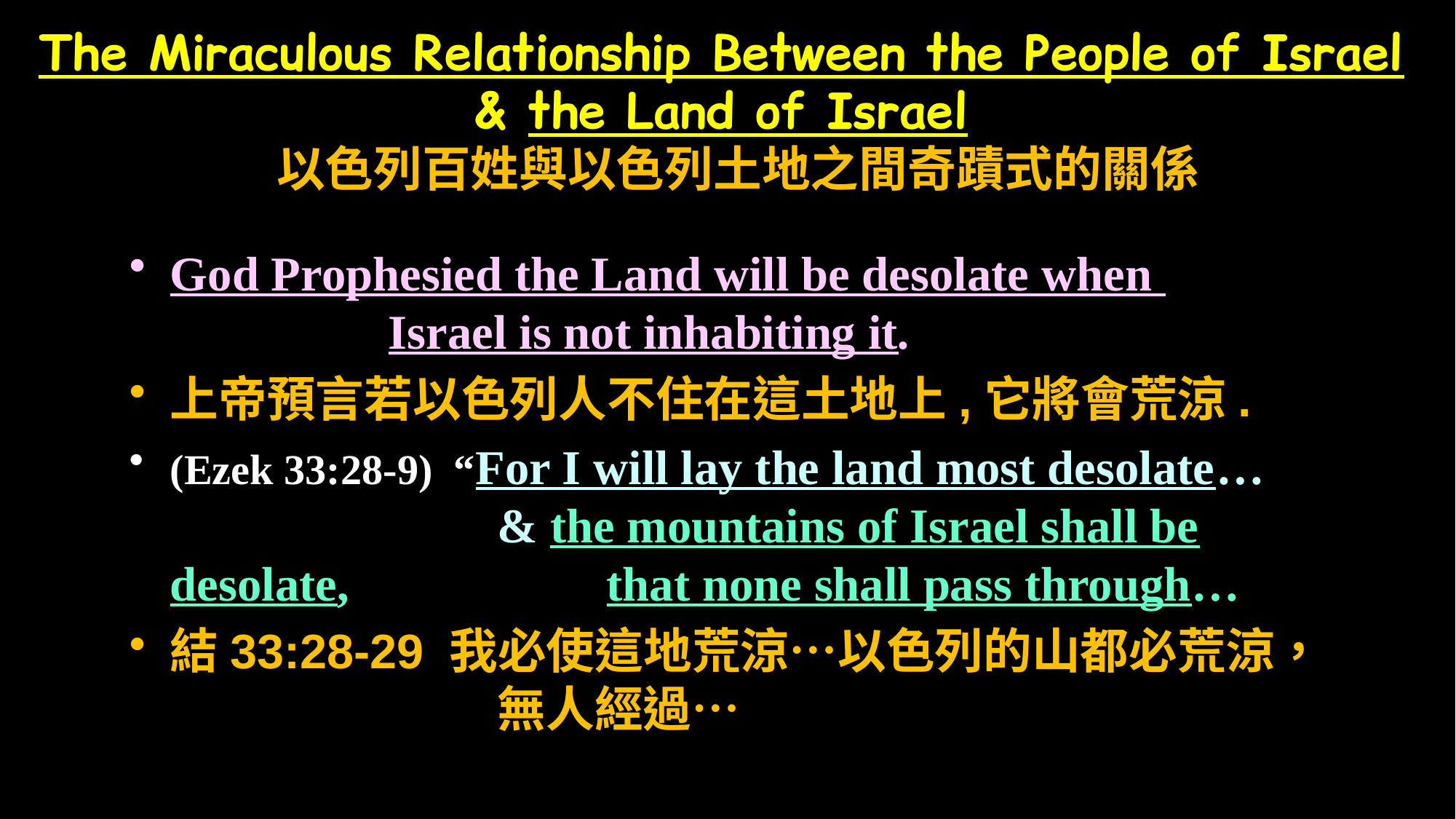

# The Miraculous Relationship Between the People of Israel & the Land of Israel 以色列百姓與以色列土地之間奇蹟式的關係
God Prophesied the Land will be desolate when 			Israel is not inhabiting it.
上帝預言若以色列人不住在這土地上,它將會荒涼.
(Ezek 33:28-9)  “For I will lay the land most desolate… 			& the mountains of Israel shall be desolate, 			that none shall pass through…
結33:28-29 我必使這地荒涼…以色列的山都必荒涼，			無人經過…